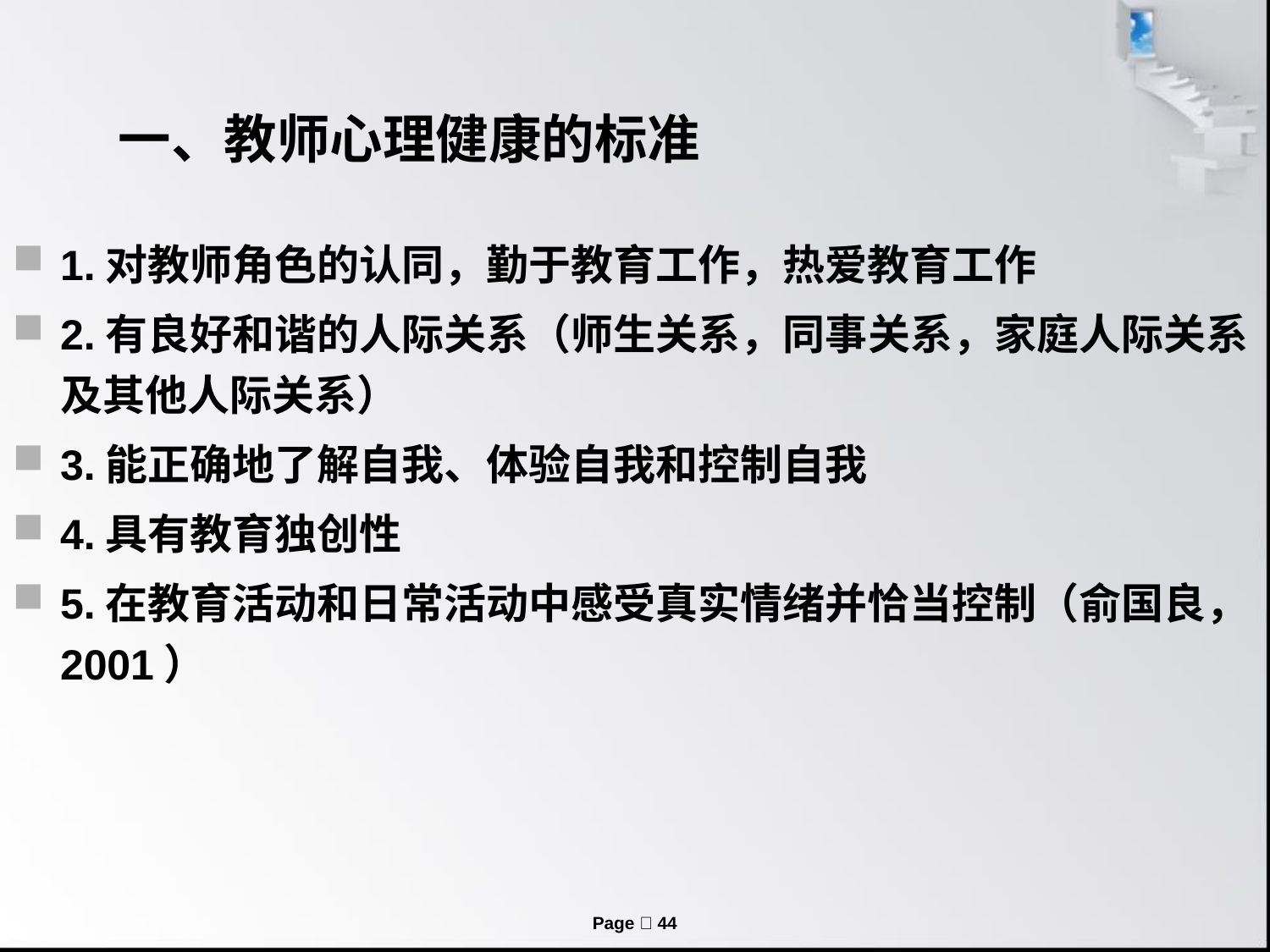

# 一、教师心理健康的标准
1.对教师角色的认同，勤于教育工作，热爱教育工作
2.有良好和谐的人际关系（师生关系，同事关系，家庭人际关系及其他人际关系）
3.能正确地了解自我、体验自我和控制自我
4.具有教育独创性
5.在教育活动和日常活动中感受真实情绪并恰当控制（俞国良，2001）